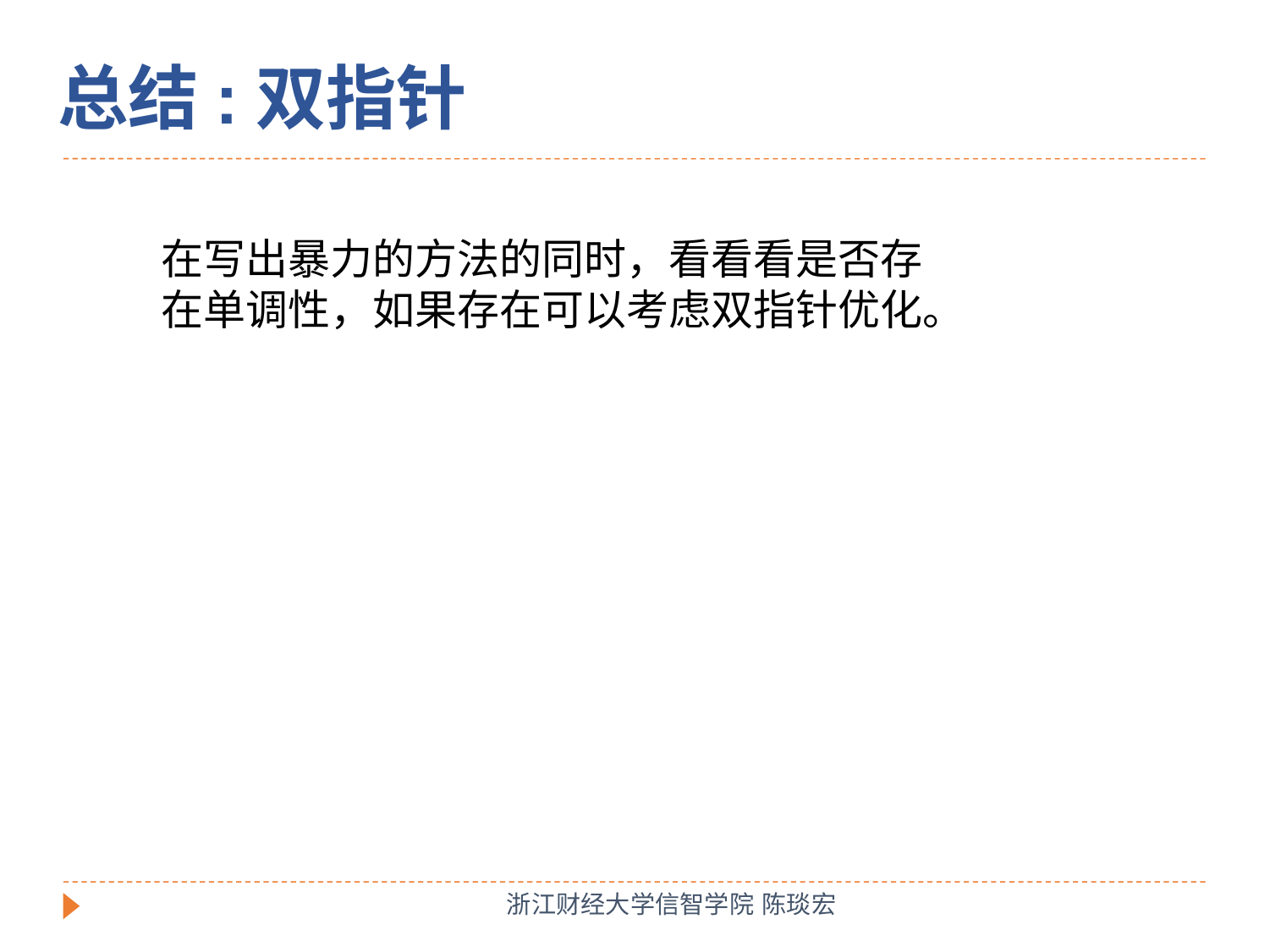

总结:双指针
在写出暴力的方法的同时，看看看是否存在单调性，如果存在可以考虑双指针优化。
浙江财经大学信智学院 陈琰宏
19